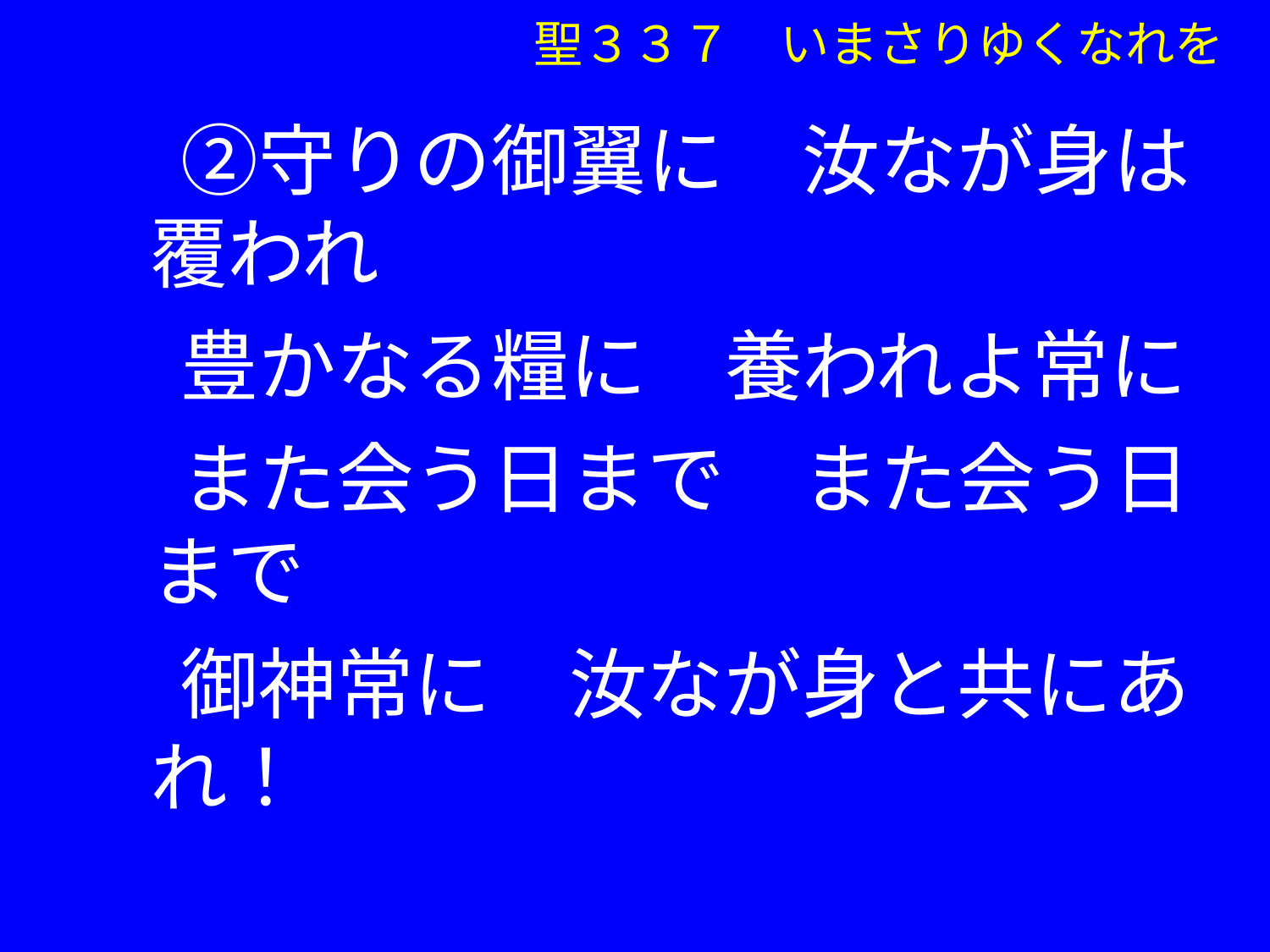

②守りの御翼に　汝なが身は覆われ
　豊かなる糧に　養われよ常に
　また会う日まで　また会う日まで
　御神常に　汝なが身と共にあれ！

聖３３７　いまさりゆくなれを